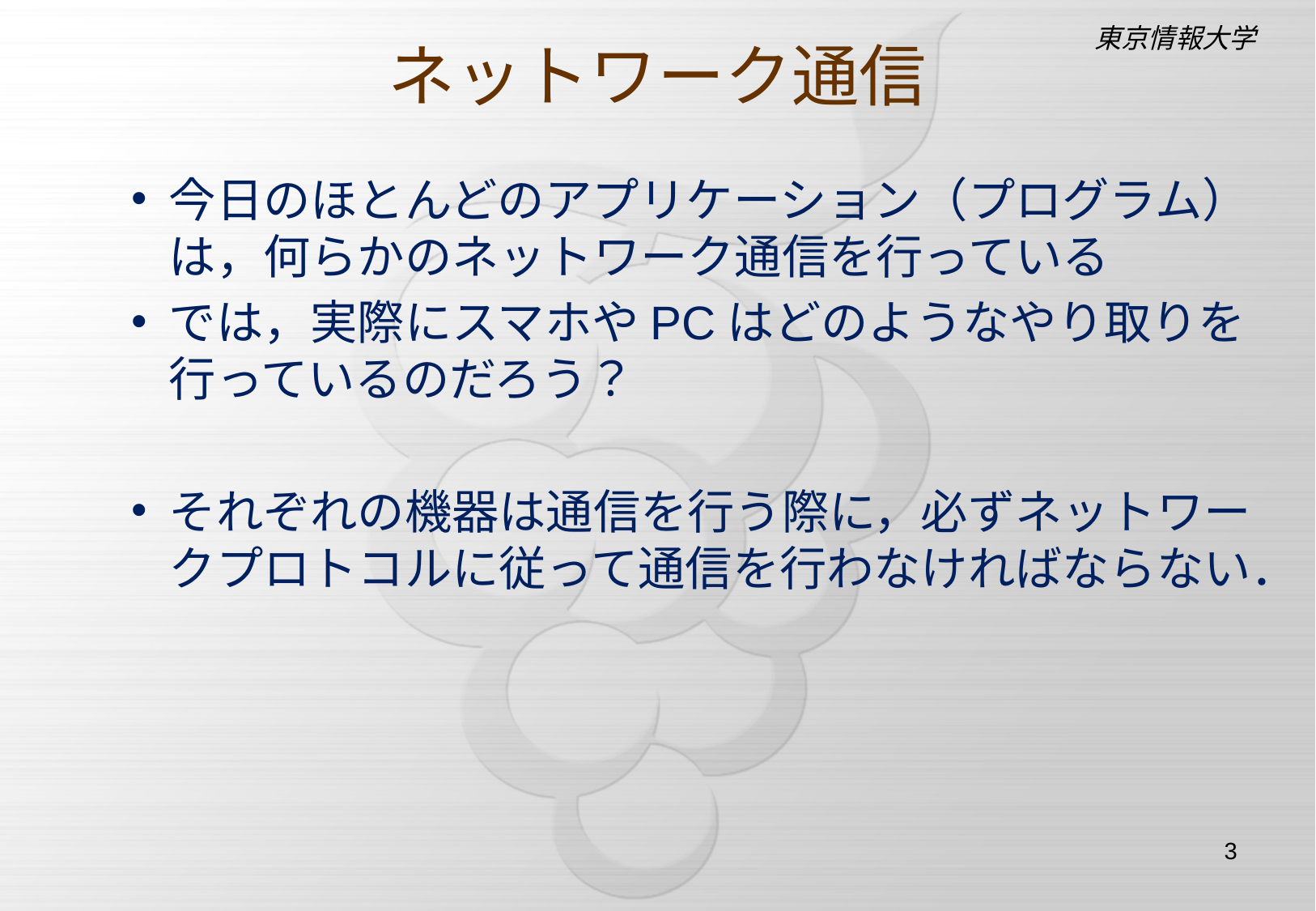

ネットワーク通信
今日のほとんどのアプリケーション（プログラム）は，何らかのネットワーク通信を行っている
では，実際にスマホやPCはどのようなやり取りを行っているのだろう？

それぞれの機器は通信を行う際に，必ずネットワークプロトコルに従って通信を行わなければならない．
3